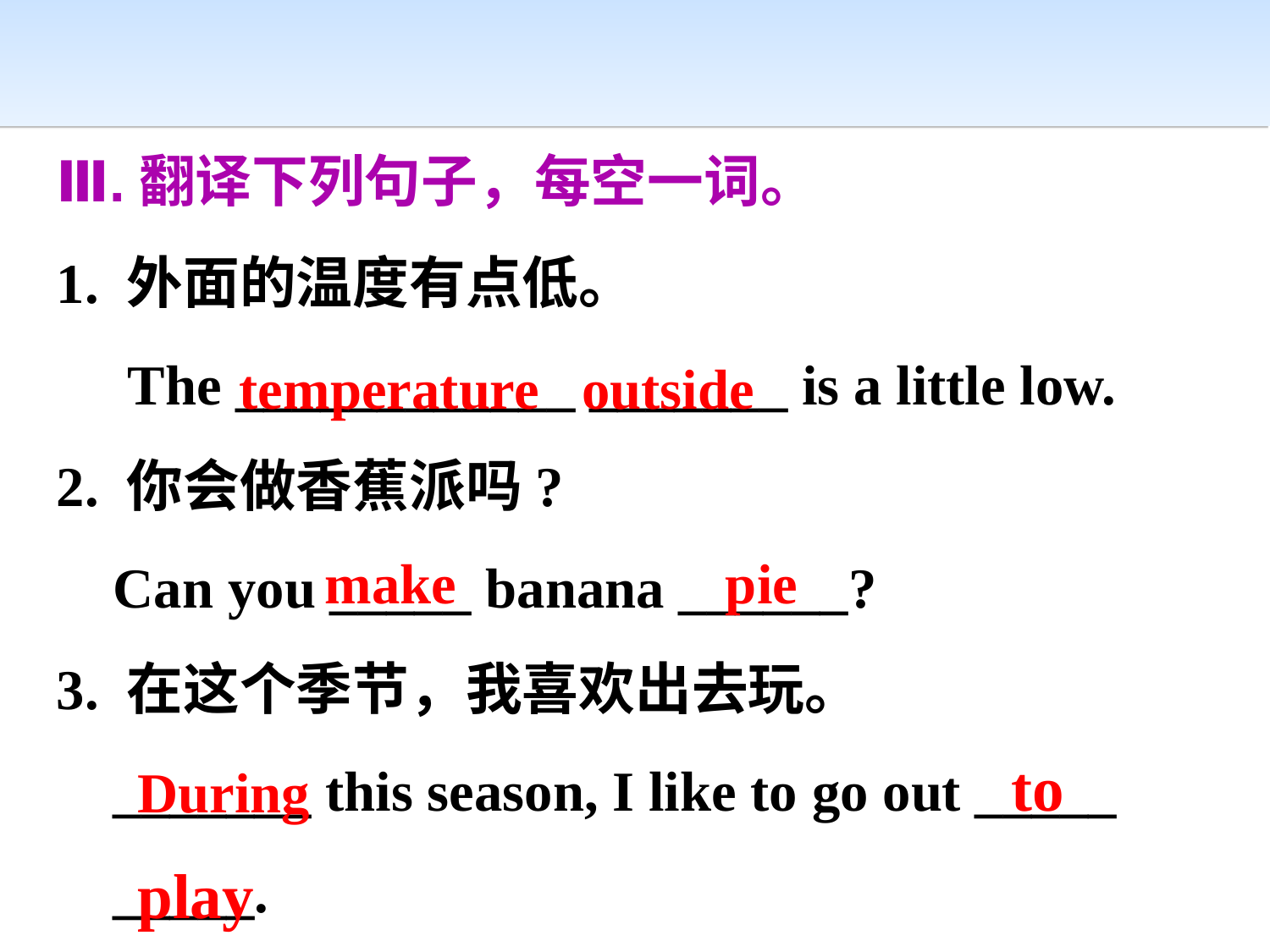

Ⅲ.翻译下列句子，每空一词。
1. 外面的温度有点低。
     The ____________ _______ is a little low.
2. 你会做香蕉派吗?
    Can you _____ banana ______?
3. 在这个季节，我喜欢出去玩。
    _______ this season, I like to go out _____
    _____.
temperature   outside
make                   pie
to
During
play